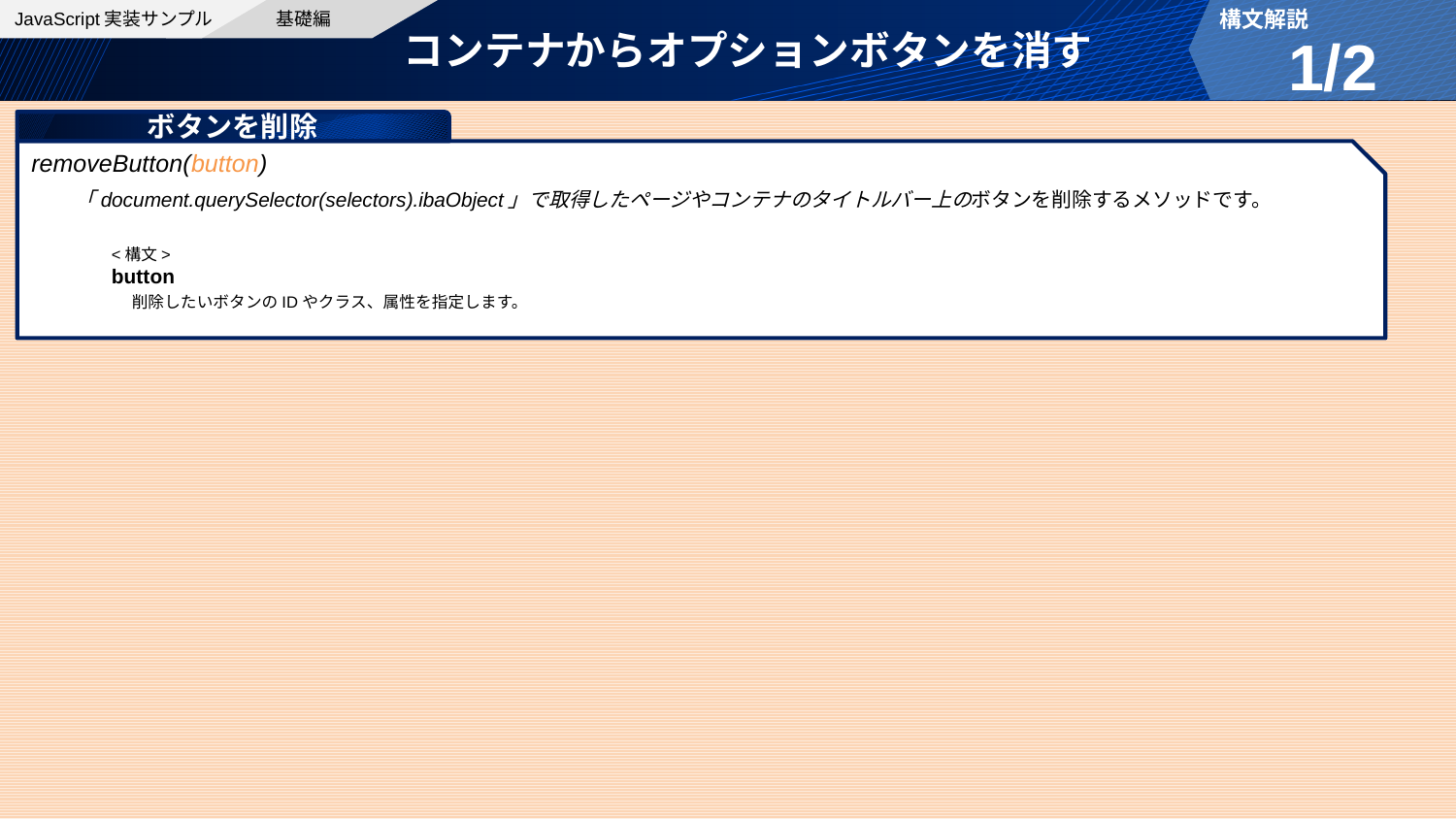

基礎編
構文解説
JavaScript実装サンプル

　コンテナからオプションボタンを消す
1/2

ボタンを削除
removeButton(button)

「document.querySelector(selectors).ibaObject」で取得したページやコンテナのタイトルバー上のボタンを削除するメソッドです。
<構文>
button
　削除したいボタンのIDやクラス、属性を指定します。
© K.K. Ashisuto
76